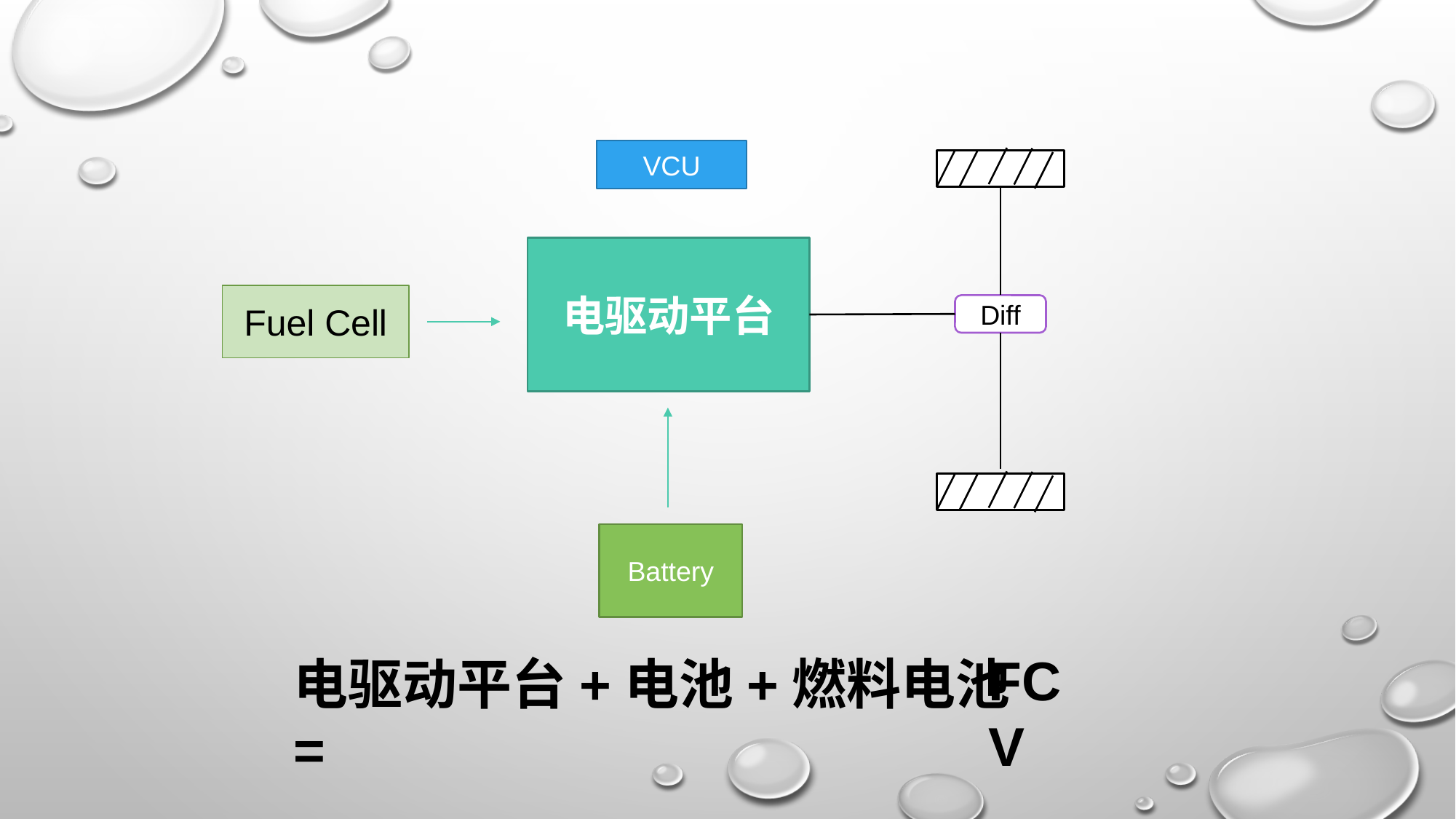

VCU

电驱动平台
Fuel Cell
Diff

Battery
FCV
电驱动平台+电池+燃料电池=